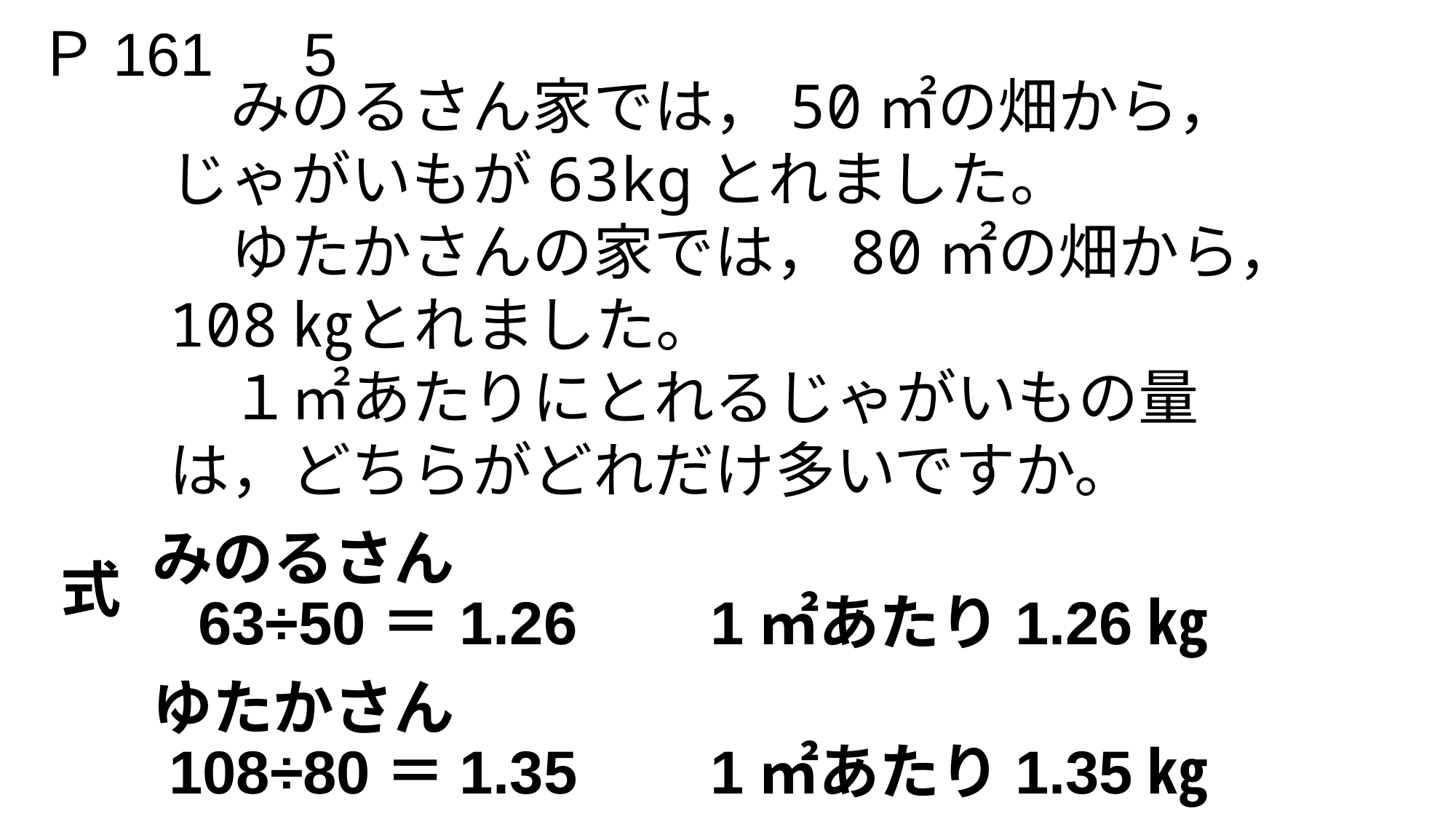

Ｐ161　5
　みのるさん家では，50㎡の畑から，
じゃがいもが63kgとれました。
　ゆたかさんの家では，80㎡の畑から，
108㎏とれました。
　１㎡あたりにとれるじゃがいもの量は，どちらがどれだけ多いですか。
みのるさん
式
63÷50＝
1.26
1㎡あたり1.26㎏
ゆたかさん
108÷80＝
1.35
1㎡あたり1.35㎏